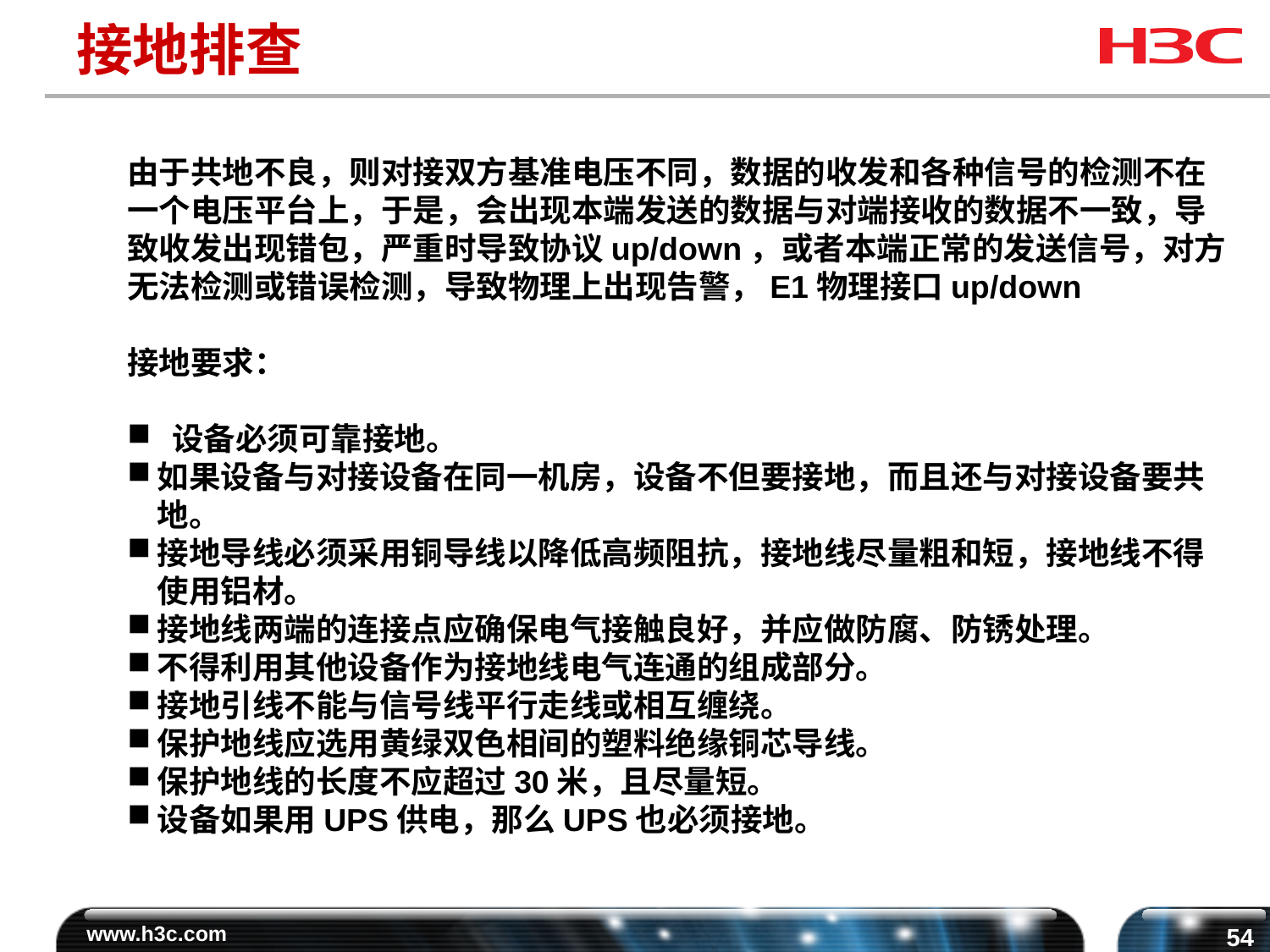

# 接地排查
由于共地不良，则对接双方基准电压不同，数据的收发和各种信号的检测不在一个电压平台上，于是，会出现本端发送的数据与对端接收的数据不一致，导致收发出现错包，严重时导致协议up/down，或者本端正常的发送信号，对方无法检测或错误检测，导致物理上出现告警，E1物理接口up/down

接地要求：

 设备必须可靠接地。
如果设备与对接设备在同一机房，设备不但要接地，而且还与对接设备要共地。
接地导线必须采用铜导线以降低高频阻抗，接地线尽量粗和短，接地线不得使用铝材。
接地线两端的连接点应确保电气接触良好，并应做防腐、防锈处理。
不得利用其他设备作为接地线电气连通的组成部分。
接地引线不能与信号线平行走线或相互缠绕。
保护地线应选用黄绿双色相间的塑料绝缘铜芯导线。
保护地线的长度不应超过30米，且尽量短。
设备如果用UPS供电，那么UPS也必须接地。